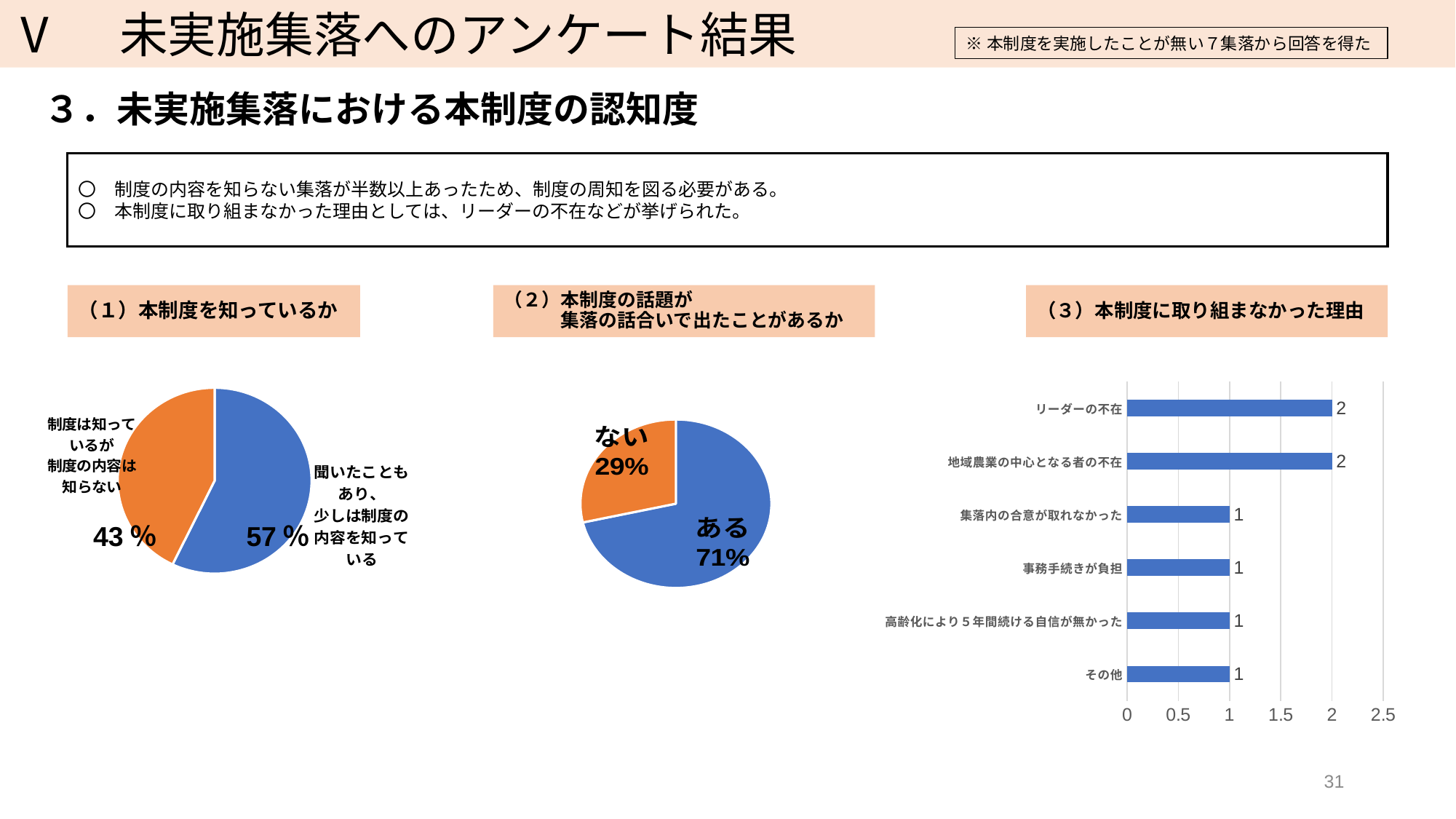

Ⅴ　未実施集落へのアンケート結果
※本制度を実施したことが無い７集落から回答を得た
３．未実施集落における本制度の認知度
〇　制度の内容を知らない集落が半数以上あったため、制度の周知を図る必要がある。
〇　本制度に取り組まなかった理由としては、リーダーの不在などが挙げられた。
（１）本制度を知っているか
（２）本制度の話題が
　　　集落の話合いで出たことがあるか
（３）本制度に取り組まなかった理由

### Chart

| Category | 系列 1 |
|---|---|
| その他 | 1.0 |
| 高齢化により５年間続ける自信が無かった | 1.0 |
| 事務手続きが負担 | 1.0 |
| 集落内の合意が取れなかった | 1.0 |
| 地域農業の中心となる者の不在 | 2.0 |
| リーダーの不在 | 2.0 |

### Chart

| Category | 列1 |
|---|---|
| 聞いたこともあり、
少しは制度の内容を知っている | 4.0 |
| 制度は知っているが
制度の内容は知らない | 3.0 |

### Chart

| Category | 列1 |
|---|---|
| ある | 5.0 |
| ない | 2.0 |
43％
57％
31